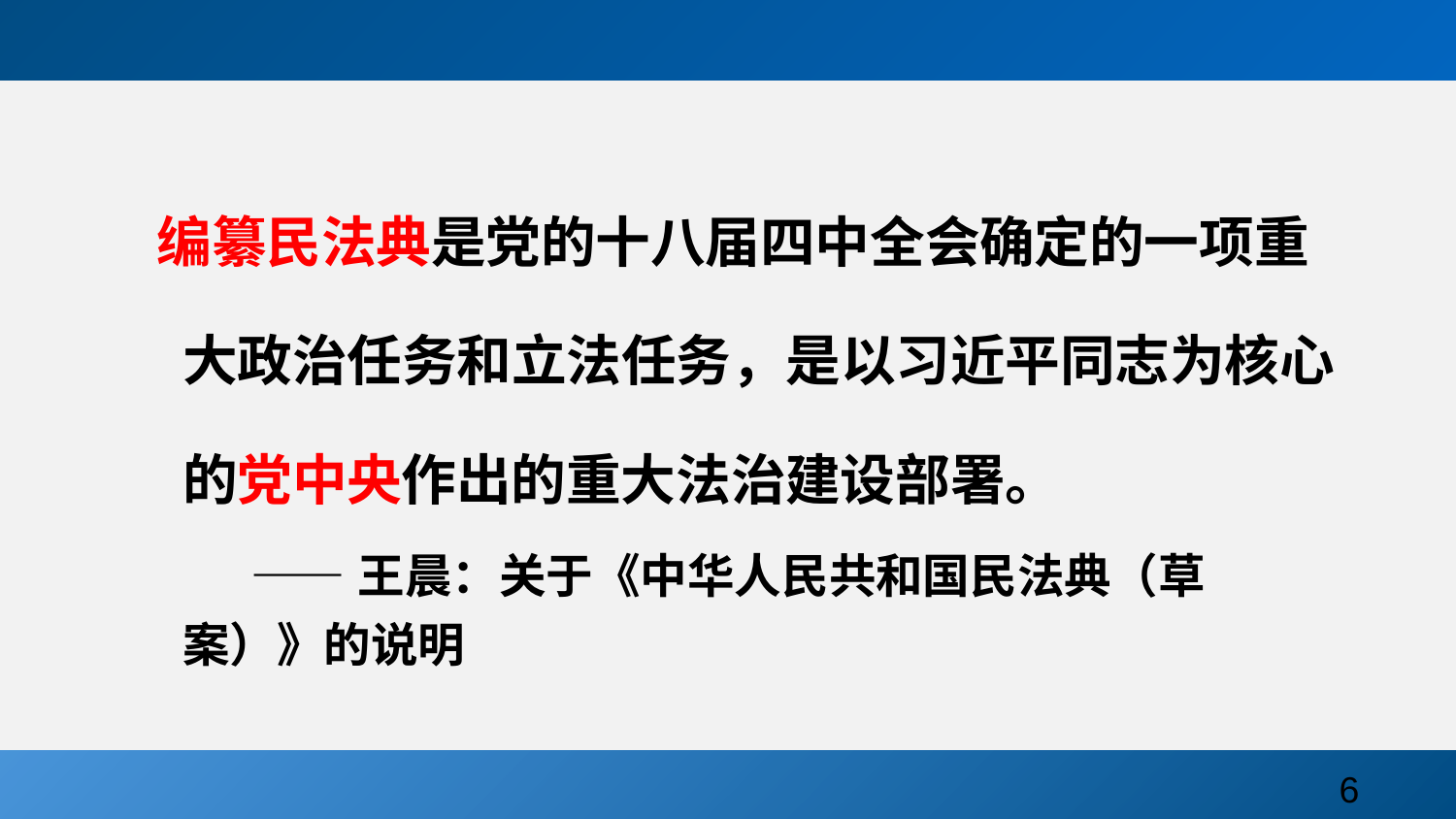

编纂民法典是党的十八届四中全会确定的一项重大政治任务和立法任务，是以习近平同志为核心的党中央作出的重大法治建设部署。
             ——王晨：关于《中华人民共和国民法典（草案）》的说明

6